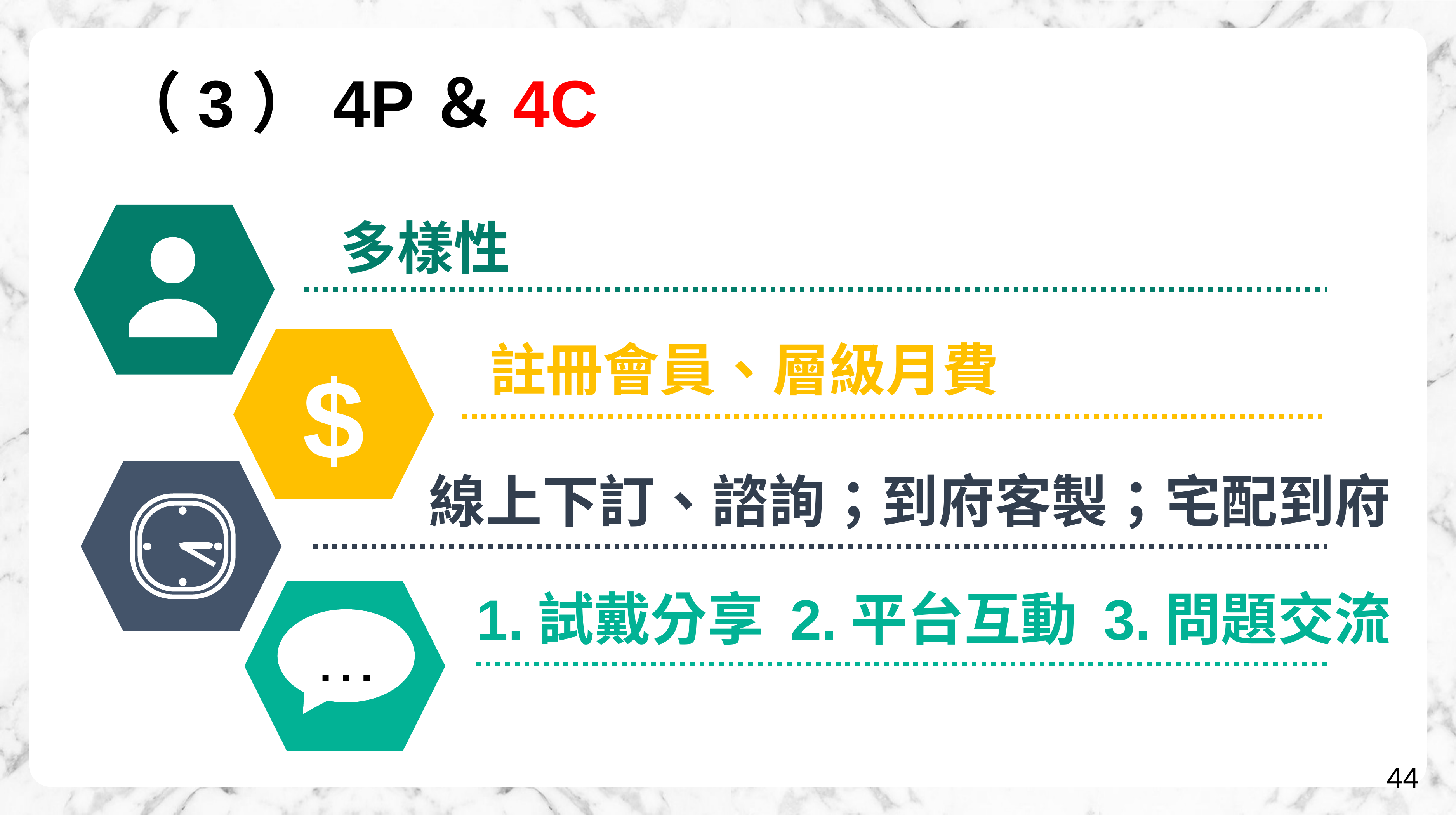

（3）4P＆4C

多樣性

$

註冊會員、層級月費

線上下訂、諮詢；到府客製；宅配到府

1.試戴分享 2.平台互動 3.問題交流

…
44